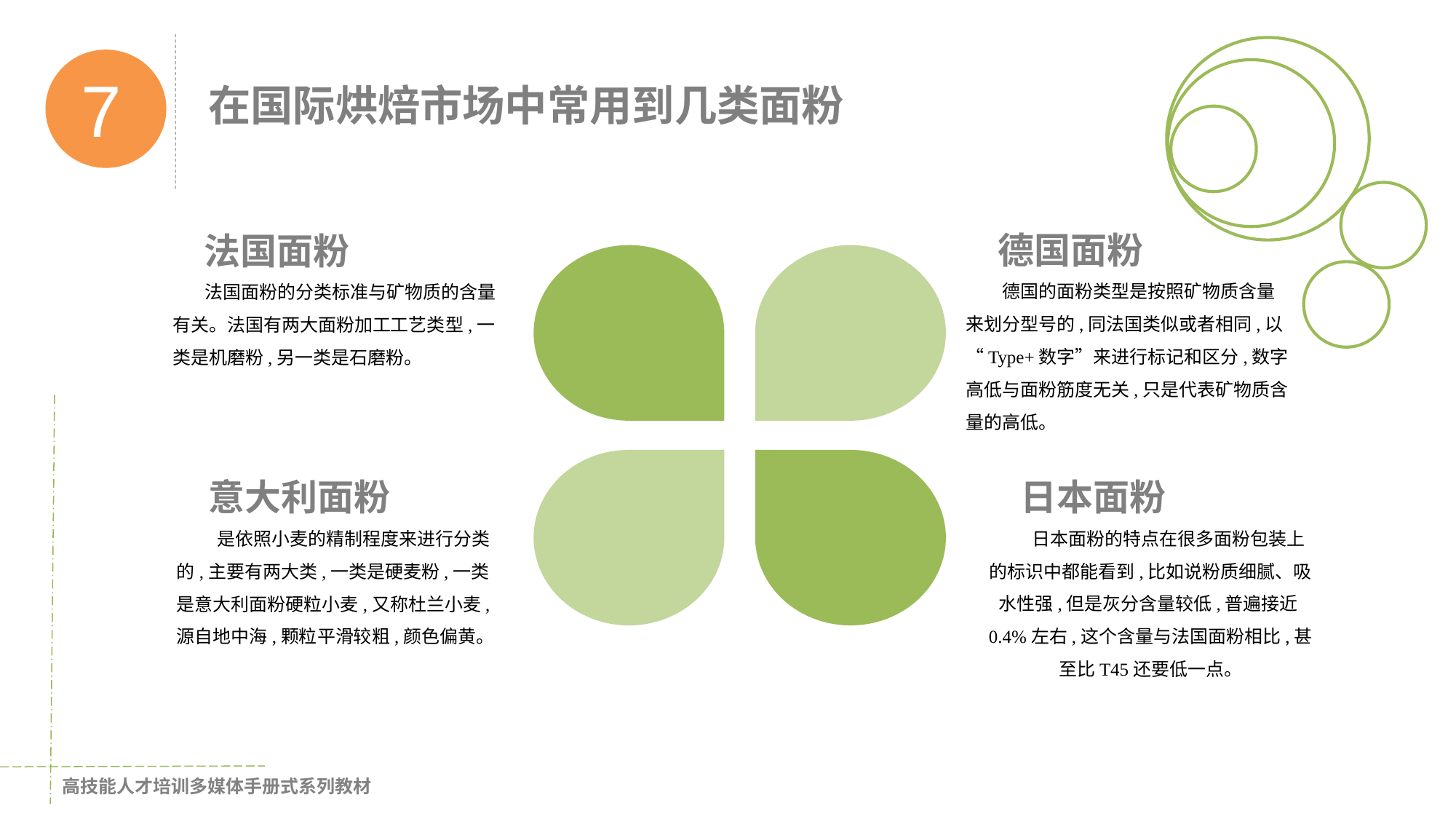

7
在国际烘焙市场中常用到几类面粉
德国面粉
        德国的面粉类型是按照矿物质含量来划分型号的,同法国类似或者相同,以“Type+数字”来进行标记和区分,数字高低与面粉筋度无关,只是代表矿物质含量的高低。
法国面粉
       法国面粉的分类标准与矿物质的含量有关。法国有两大面粉加工工艺类型,一类是机磨粉,另一类是石磨粉。

意大利面粉
         是依照小麦的精制程度来进行分类的,主要有两大类,一类是硬麦粉,一类是意大利面粉硬粒小麦,又称杜兰小麦,源自地中海,颗粒平滑较粗,颜色偏黄。
日本面粉
        日本面粉的特点在很多面粉包装上的标识中都能看到,比如说粉质细腻、吸水性强,但是灰分含量较低,普遍接近0.4%左右,这个含量与法国面粉相比,甚至比T45还要低一点。